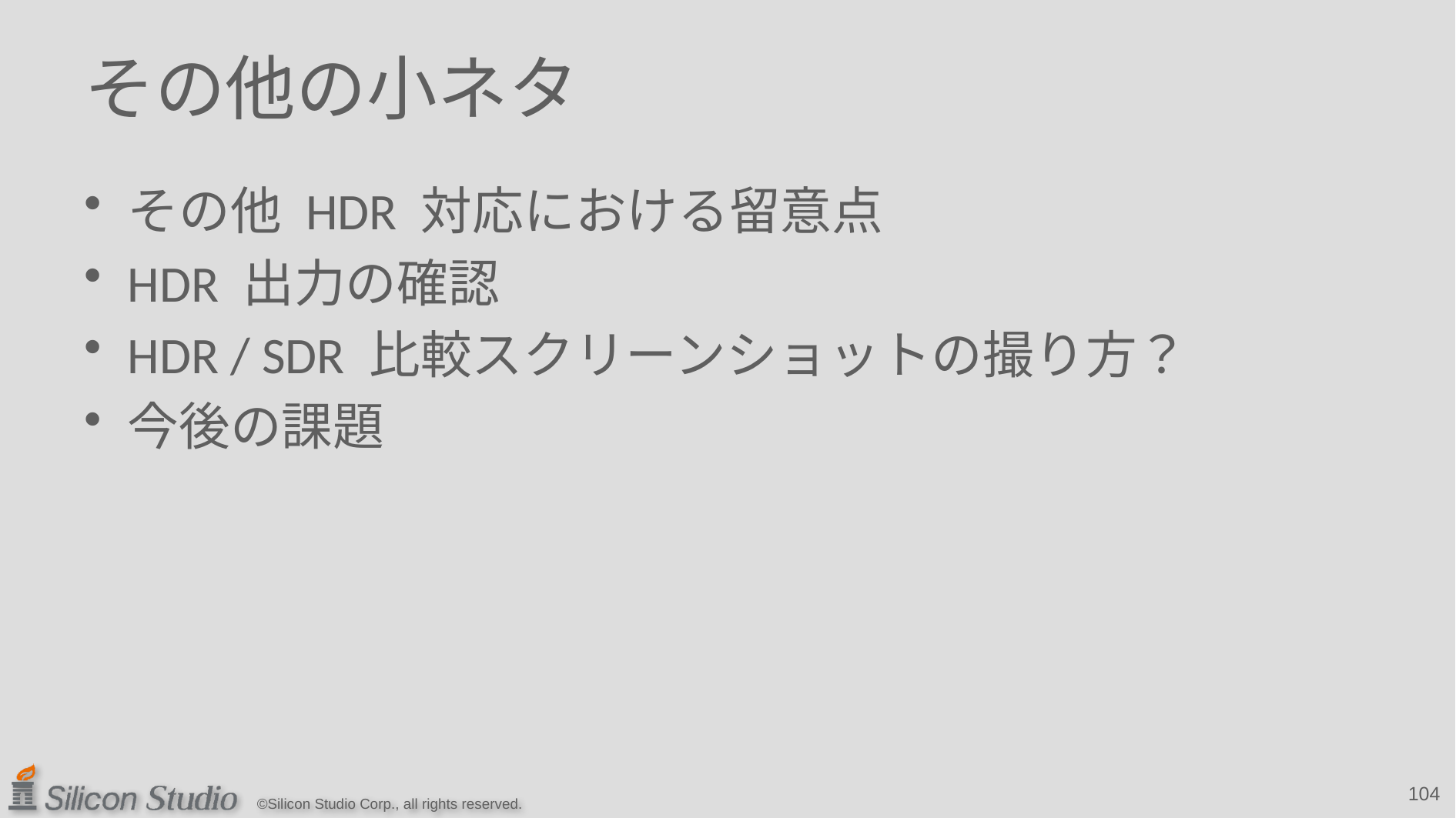

# その他の小ネタ
その他 HDR 対応における留意点
HDR 出力の確認
HDR / SDR 比較スクリーンショットの撮り方？
今後の課題
104